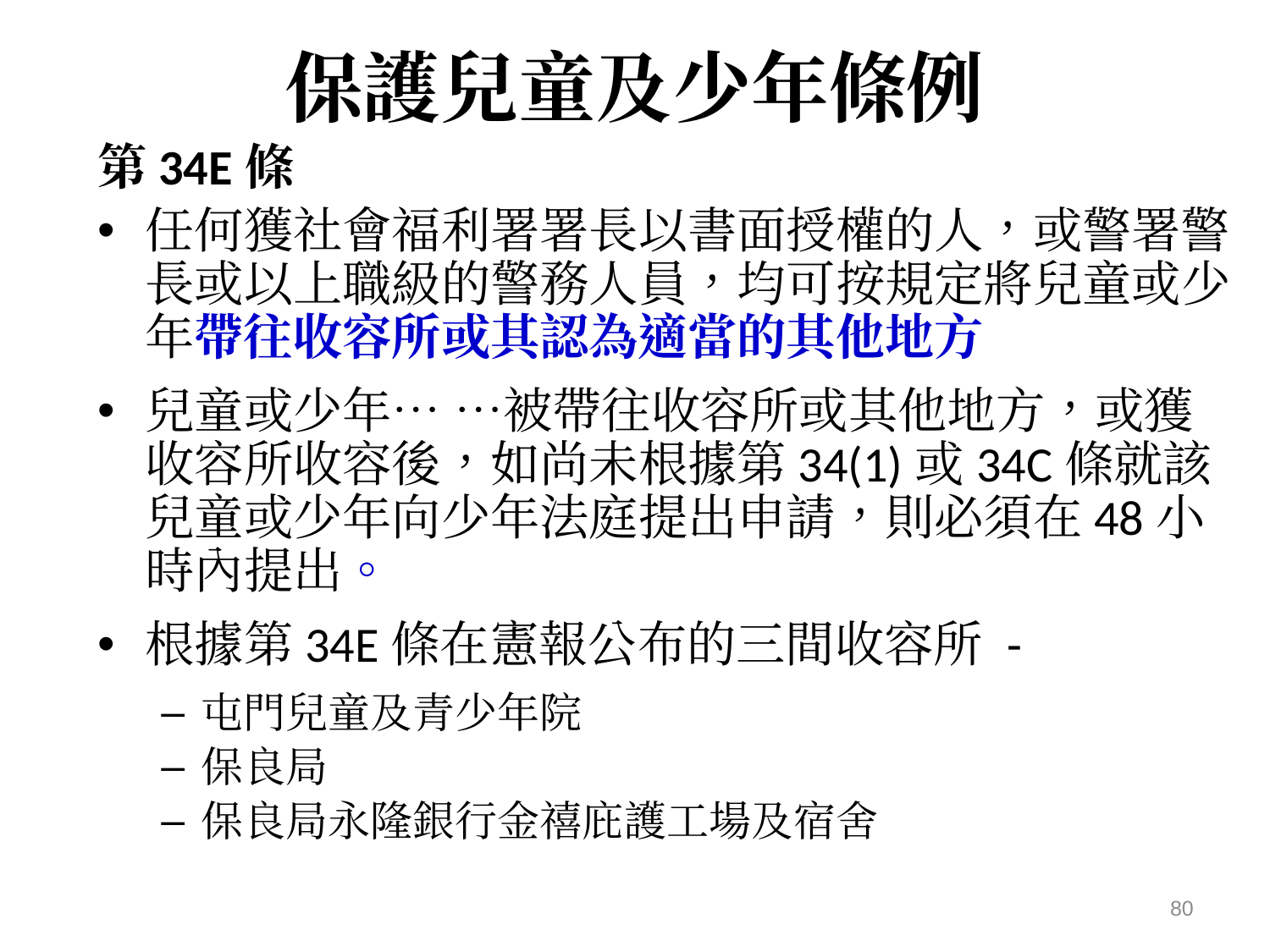

# 保護兒童及少年條例
第34E條
任何獲社會福利署署長以書面授權的人，或警署警長或以上職級的警務人員，均可按規定將兒童或少年帶往收容所或其認為適當的其他地方
兒童或少年… …被帶往收容所或其他地方，或獲收容所收容後，如尚未根據第34(1)或34C條就該兒童或少年向少年法庭提出申請，則必須在48小時內提出。
根據第34E條在憲報公布的三間收容所 -
屯門兒童及青少年院
保良局
保良局永隆銀行金禧庇護工場及宿舍

80